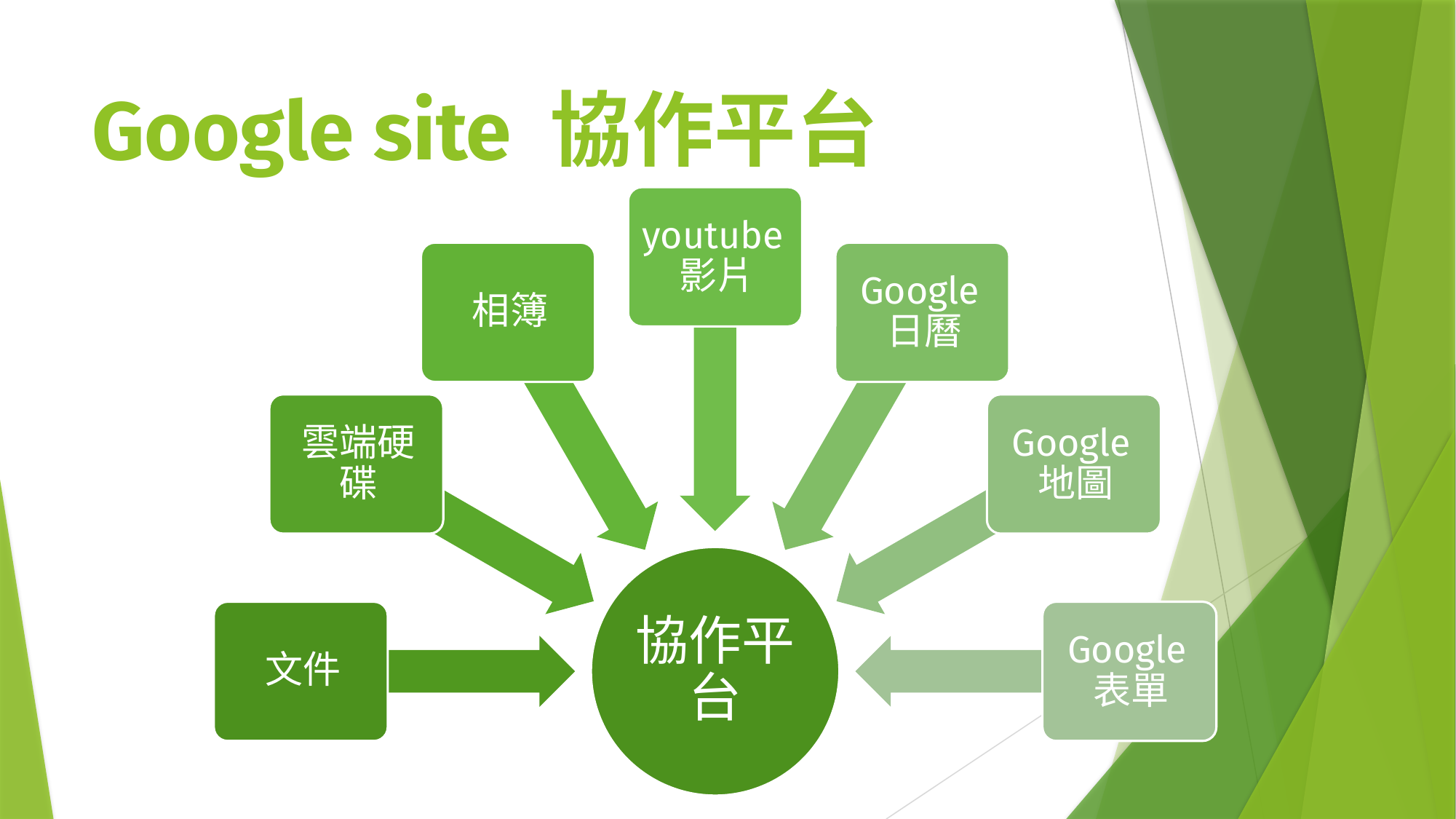

# Google site 協作平台
協作平台
文件
雲端硬碟
相簿
youtube影片
Google日曆
Google地圖
Google表單